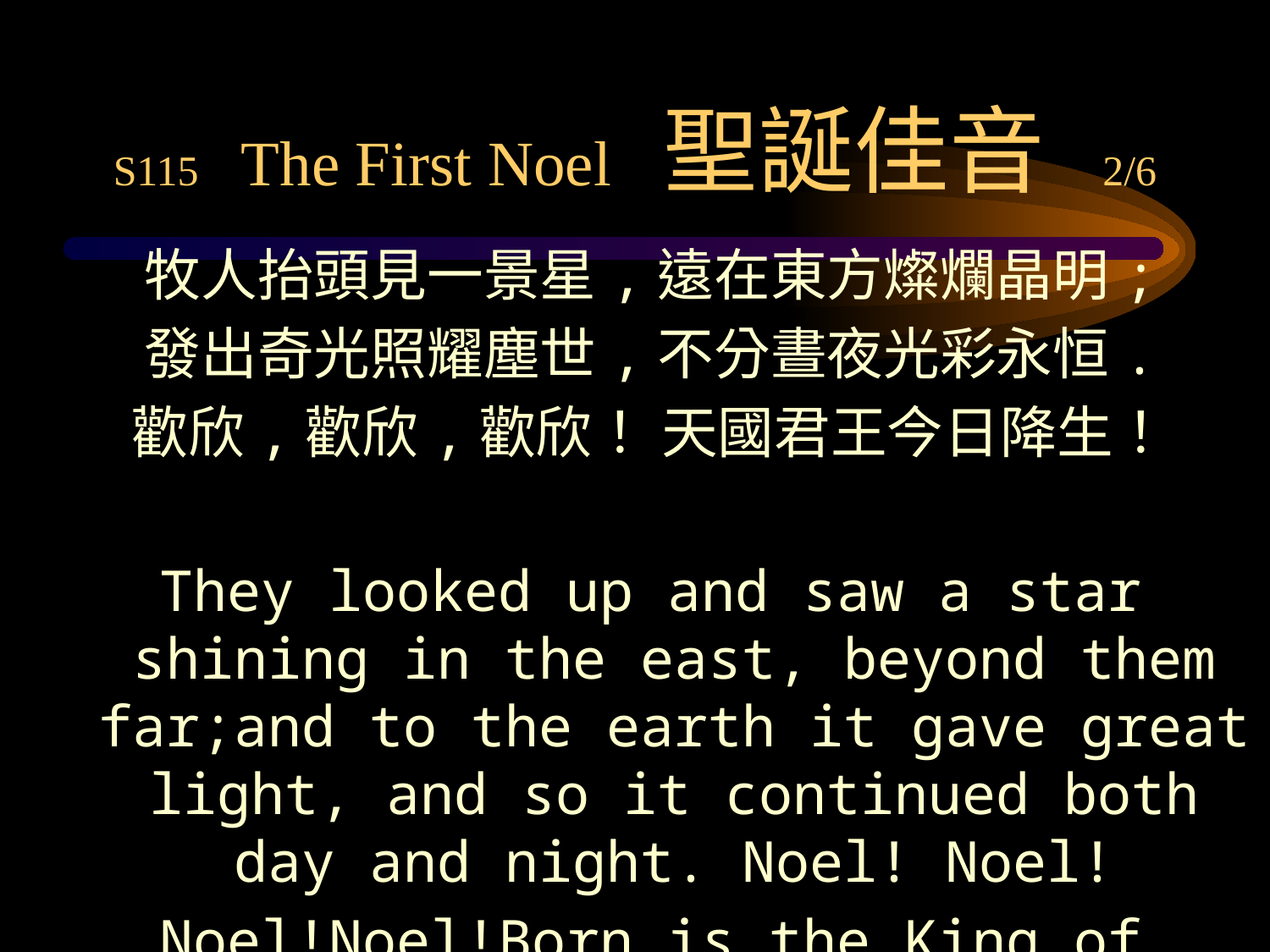

# S115    The First Noel   聖誕佳音     2/6
牧人抬頭見一景星,遠在東方燦爛晶明;
發出奇光照耀塵世,不分晝夜光彩永恒.
歡欣,歡欣,歡欣！ 天國君王今日降生！

They looked up and saw a star shining in the east, beyond them far;and to the earth it gave great light, and so it continued both day and night. Noel! Noel!
Noel!Noel!Born is the King of Israel!